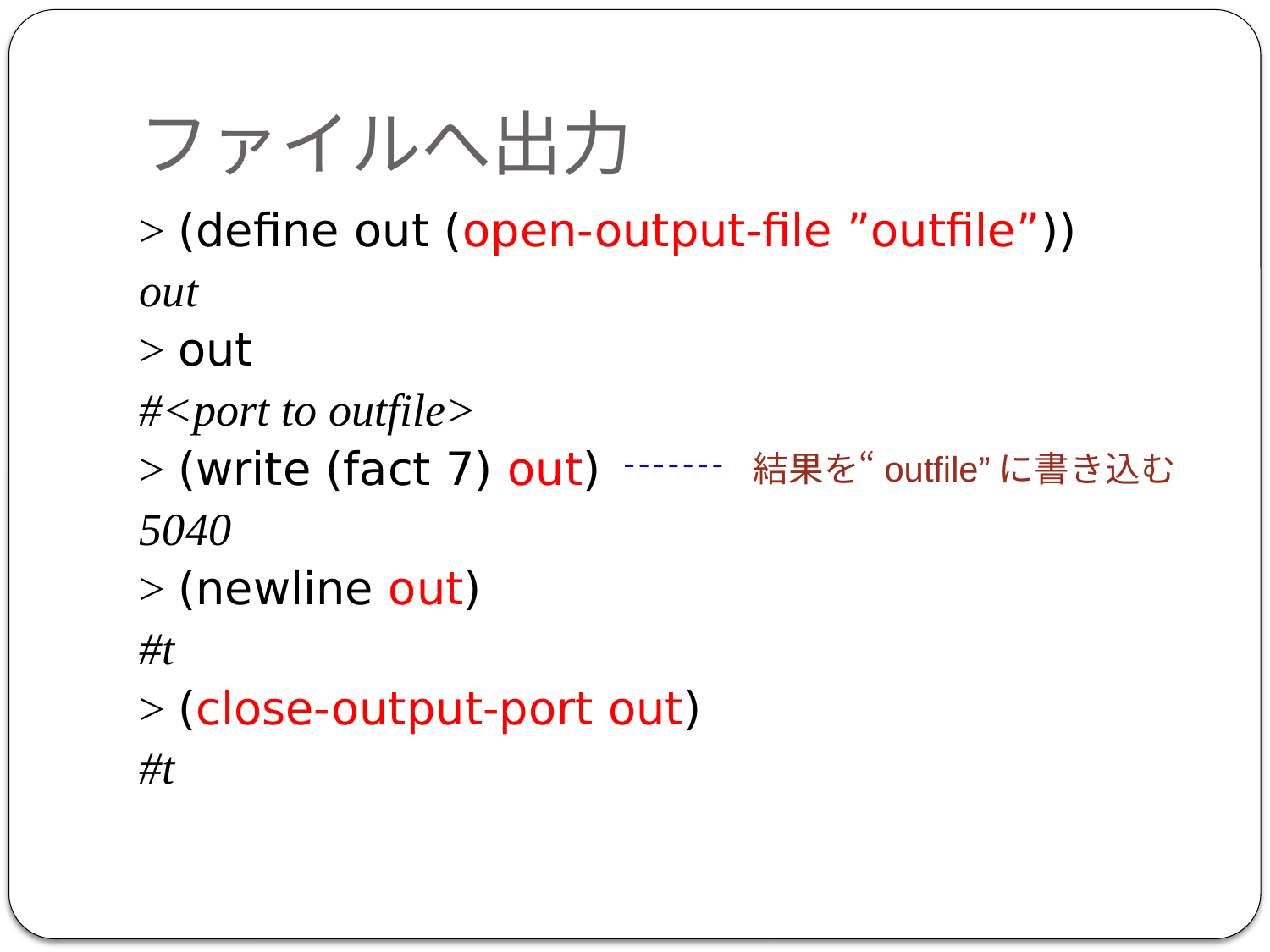

# ファイルへ出力
> (define out (open-output-file ”outfile”))
out
> out
#<port to outfile>
> (write (fact 7) out)
5040
> (newline out)
#t
> (close-output-port out)
#t

結果を“outfile”に書き込む